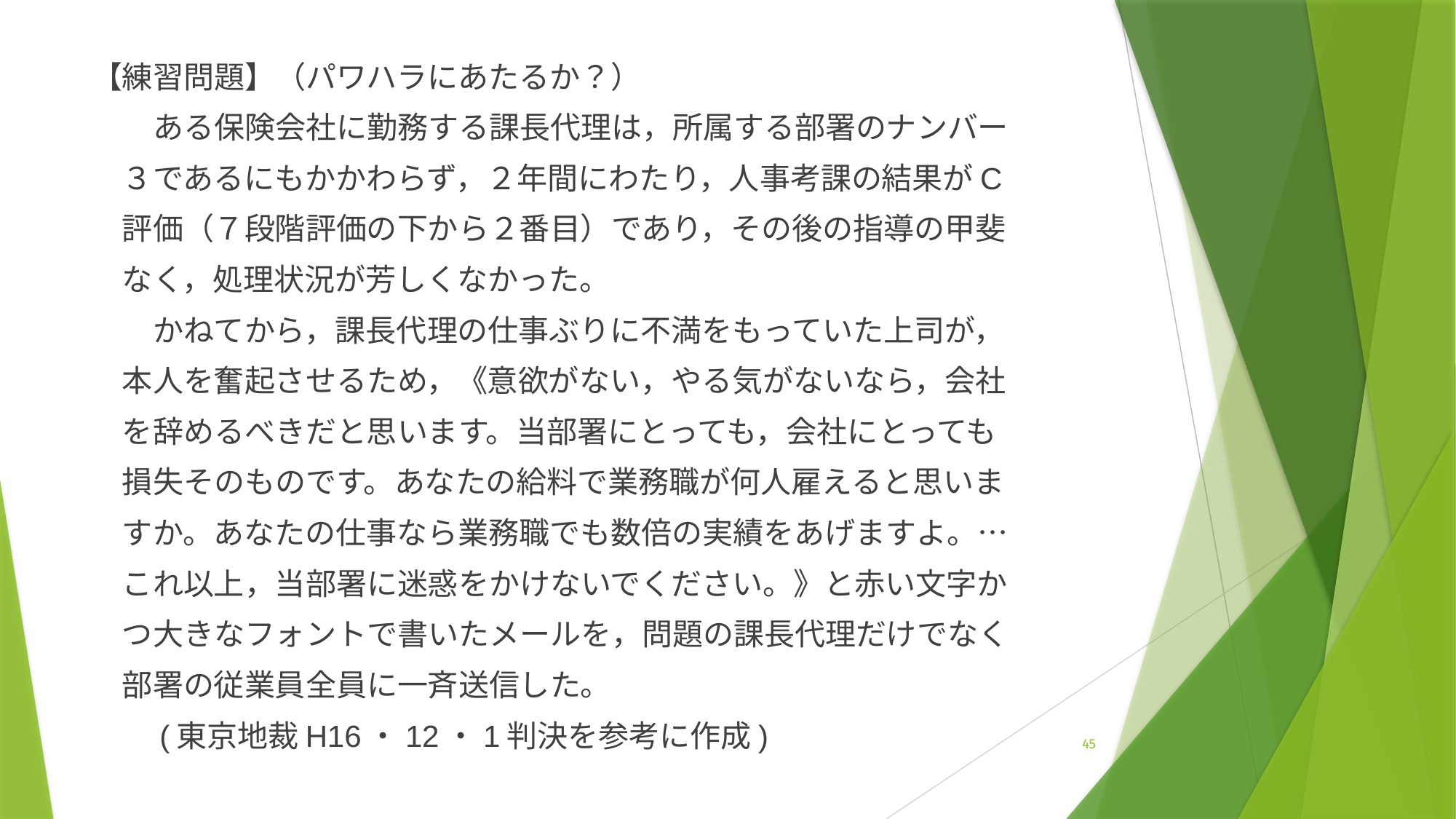

【練習問題】（パワハラにあたるか？）
　　ある保険会社に勤務する課長代理は，所属する部署のナンバー
　３であるにもかかわらず，２年間にわたり，人事考課の結果がC
　評価（７段階評価の下から２番目）であり，その後の指導の甲斐
　なく，処理状況が芳しくなかった。
　　かねてから，課長代理の仕事ぶりに不満をもっていた上司が，
　本人を奮起させるため，《意欲がない，やる気がないなら，会社
　を辞めるべきだと思います。当部署にとっても，会社にとっても
　損失そのものです。あなたの給料で業務職が何人雇えると思いま
　すか。あなたの仕事なら業務職でも数倍の実績をあげますよ。…
　これ以上，当部署に迷惑をかけないでください。》と赤い文字か
　つ大きなフォントで書いたメールを，問題の課長代理だけでなく
　部署の従業員全員に一斉送信した。
　　(東京地裁H16・12・1判決を参考に作成)

45